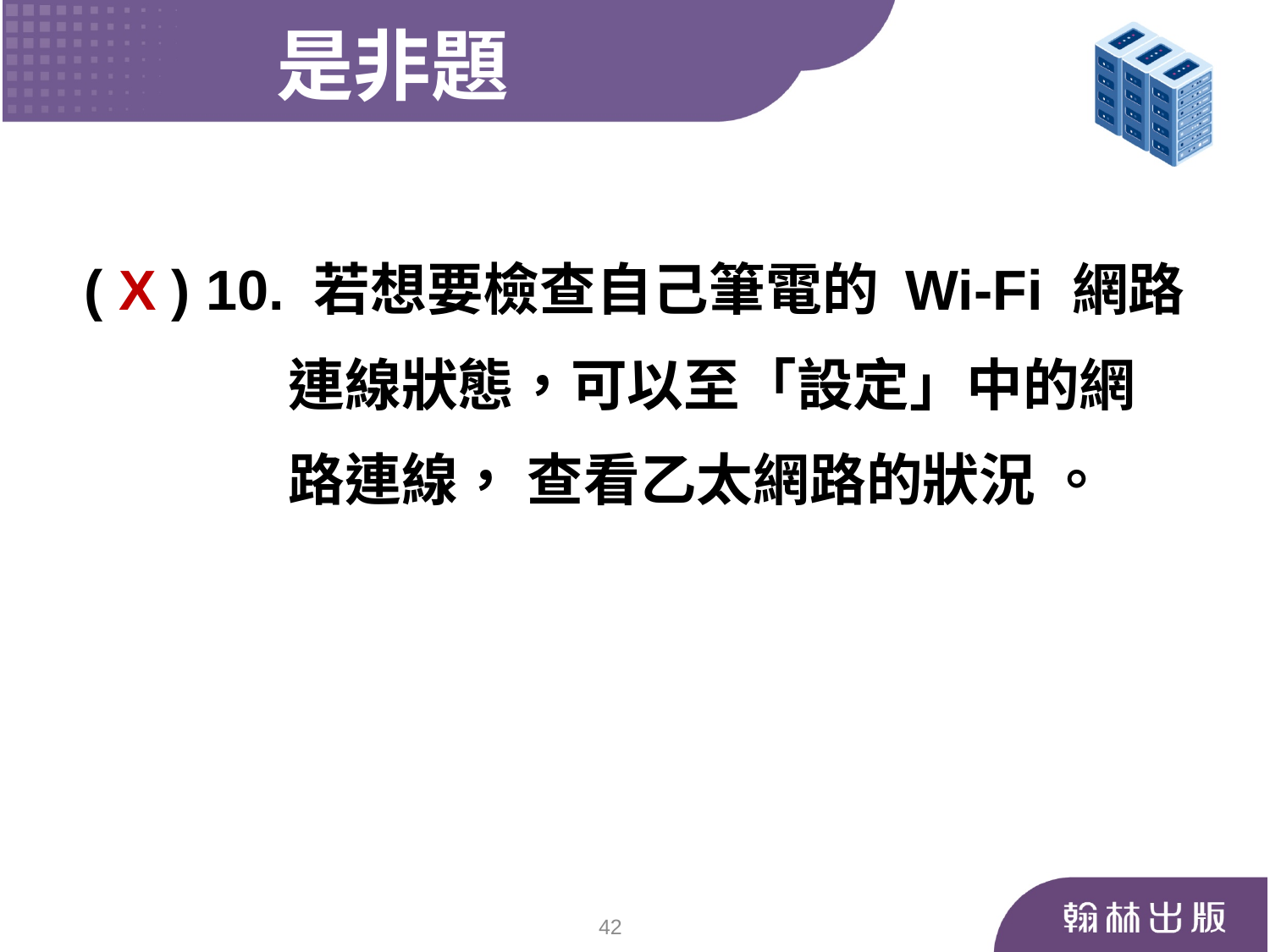

是非題
 ( X ) 10. 若想要檢查自己筆電的 Wi-Fi 網路
                連線狀態，可以至「設定」中的網
                路連線， 查看乙太網路的狀況 。
42